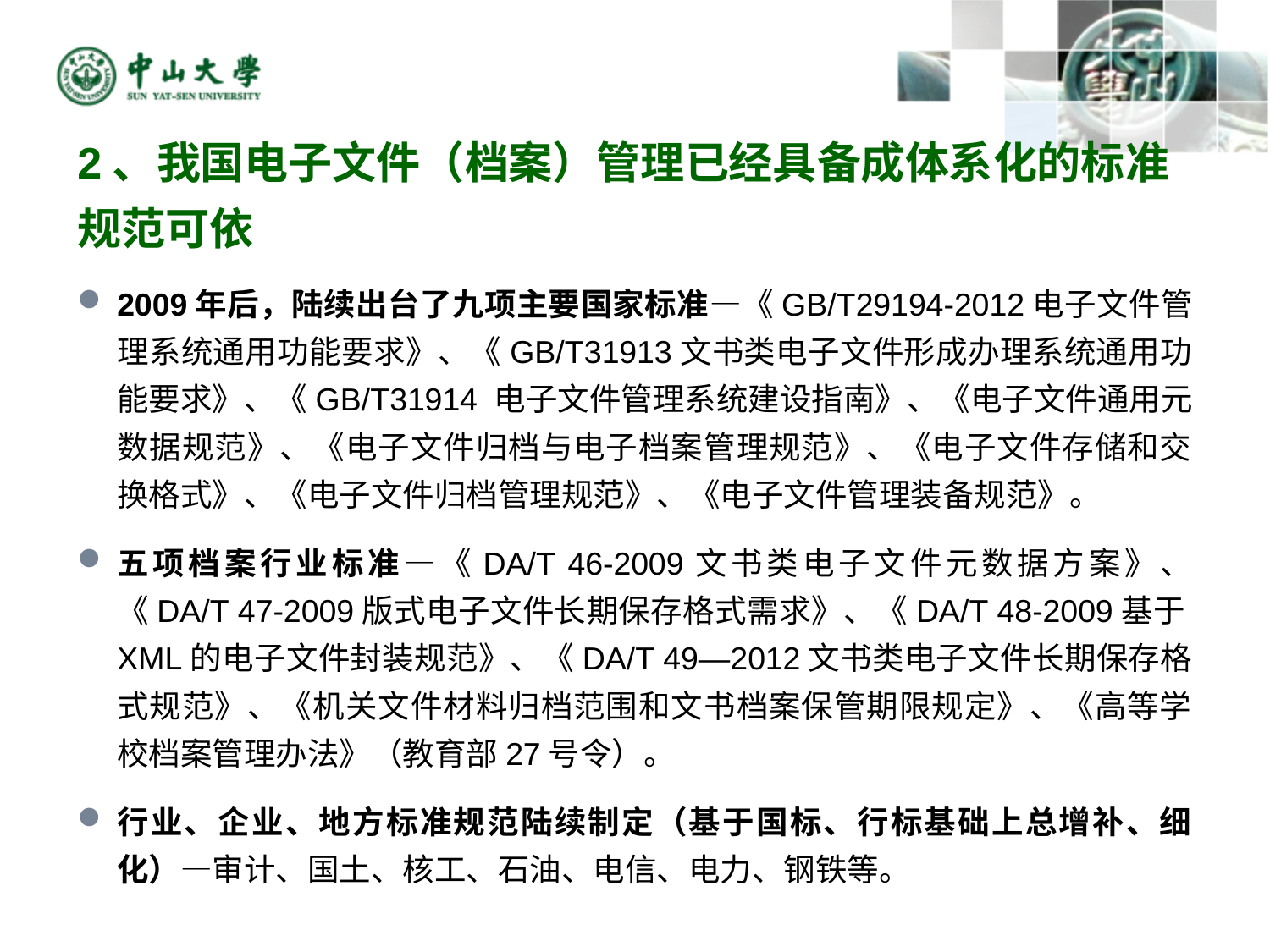

2、我国电子文件（档案）管理已经具备成体系化的标准规范可依
2009年后，陆续出台了九项主要国家标准—《GB/T29194-2012电子文件管理系统通用功能要求》、《GB/T31913文书类电子文件形成办理系统通用功能要求》、《GB/T31914 电子文件管理系统建设指南》、《电子文件通用元数据规范》、《电子文件归档与电子档案管理规范》、《电子文件存储和交换格式》、《电子文件归档管理规范》、《电子文件管理装备规范》。
五项档案行业标准—《DA/T 46-2009文书类电子文件元数据方案》、《DA/T 47-2009版式电子文件长期保存格式需求》、《DA/T 48-2009基于XML的电子文件封装规范》、《DA/T 49—2012文书类电子文件长期保存格式规范》、《机关文件材料归档范围和文书档案保管期限规定》、《高等学校档案管理办法》（教育部27号令）。
行业、企业、地方标准规范陆续制定（基于国标、行标基础上总增补、细化）—审计、国土、核工、石油、电信、电力、钢铁等。
5